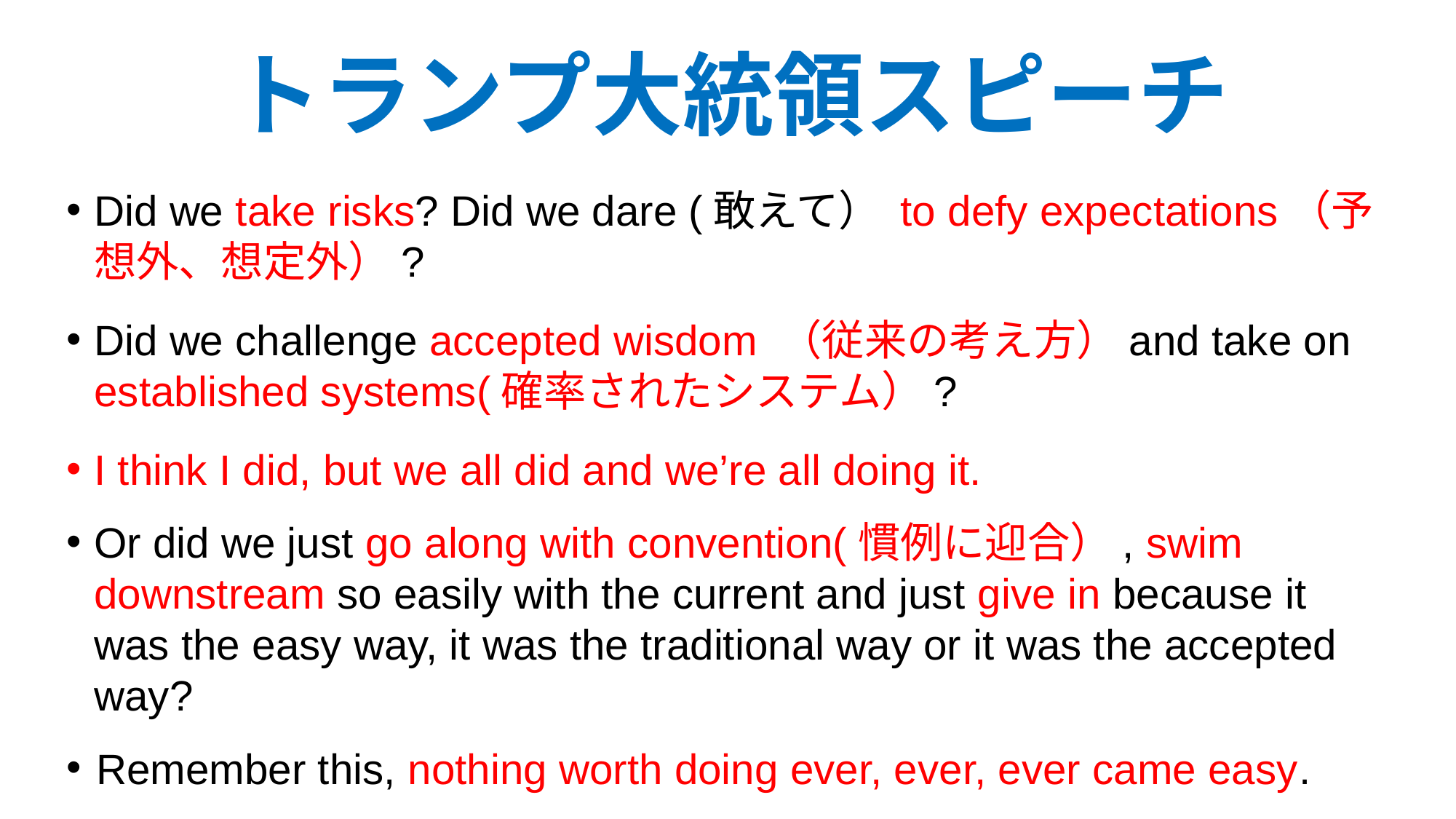

トランプ大統領スピーチ
Did we take risks? Did we dare (敢えて） to defy expectations（予想外、想定外）?
Did we challenge accepted wisdom （従来の考え方）and take on established systems(確率されたシステム）?
I think I did, but we all did and we’re all doing it.
Or did we just go along with convention(慣例に迎合）, swim downstream so easily with the current and just give in because it was the easy way, it was the traditional way or it was the accepted way?
Remember this, nothing worth doing ever, ever, ever came easy.